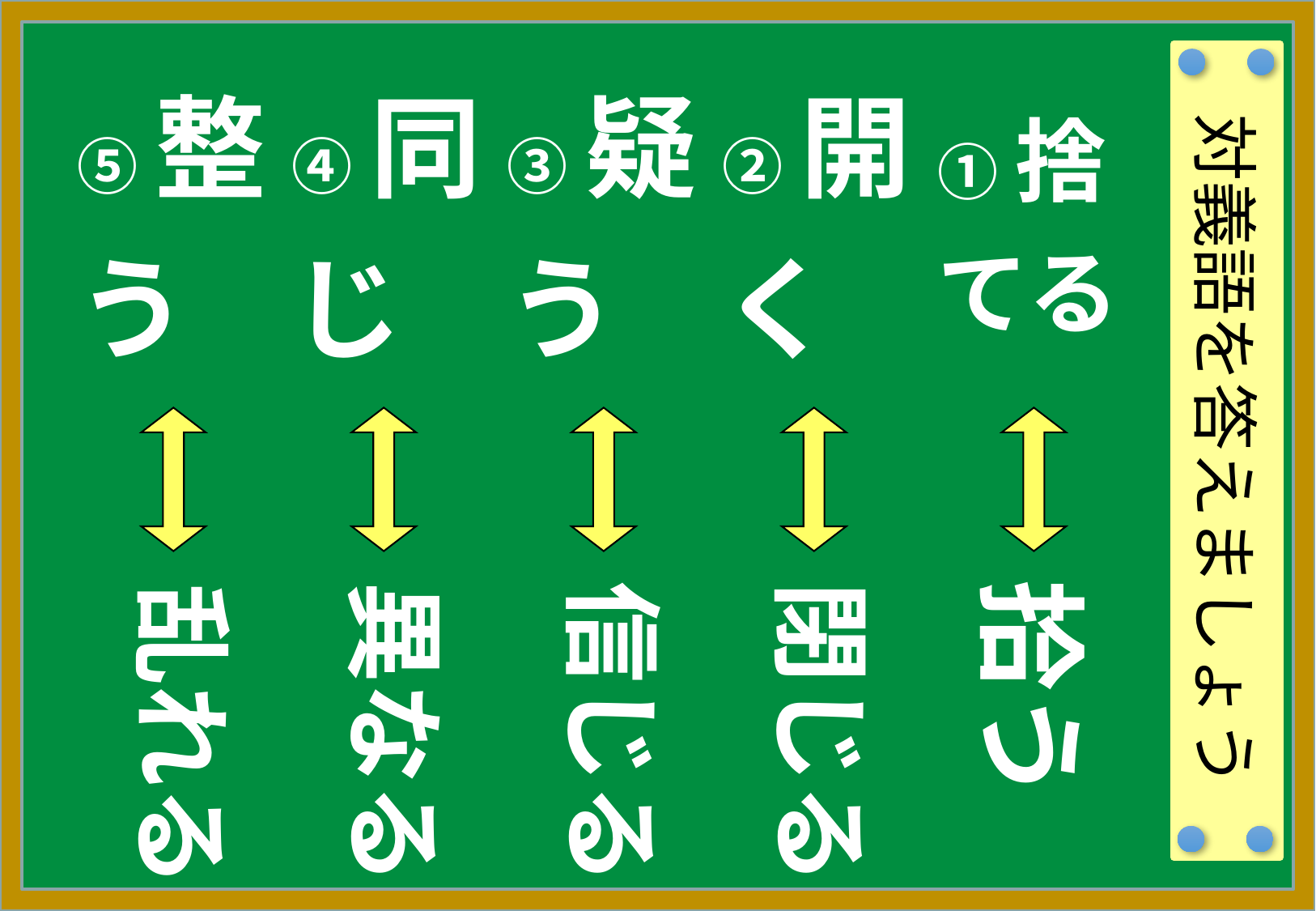

| ⑤整う | ④同じ | ③疑う | ②開く | ①捨てる |
| --- | --- | --- | --- | --- |
|  |  |  |  |  |
|  |  |  |  |  |
対義語を答えましょう

拾う
異なる
信じる
閉じる
乱れる